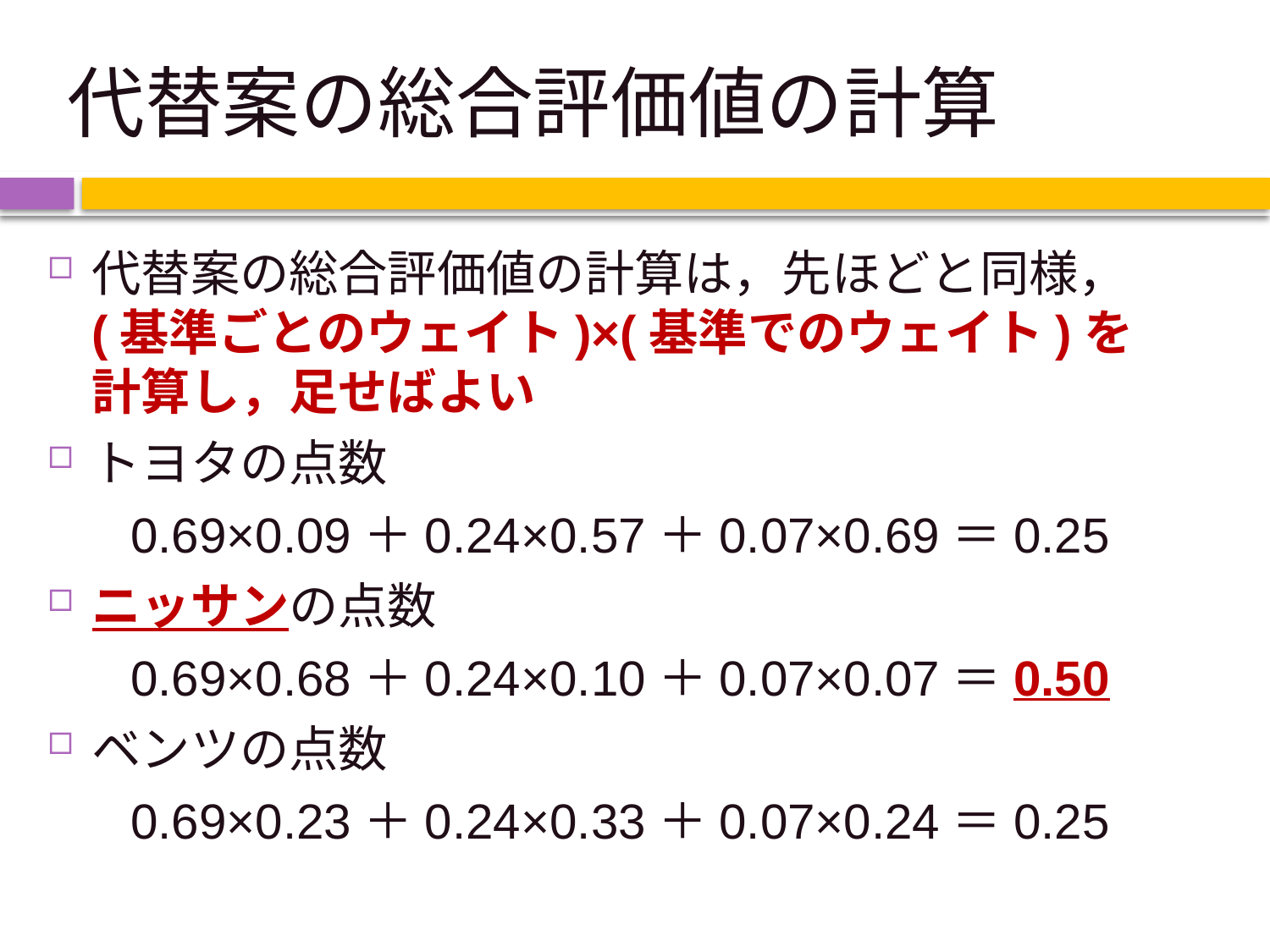

# 代替案の総合評価値の計算
代替案の総合評価値の計算は，先ほどと同様，　(基準ごとのウェイト)×(基準でのウェイト)を　計算し，足せばよい
トヨタの点数
　  0.69×0.09＋0.24×0.57＋0.07×0.69＝0.25
ニッサンの点数
　  0.69×0.68＋0.24×0.10＋0.07×0.07＝0.50
ベンツの点数
　  0.69×0.23＋0.24×0.33＋0.07×0.24＝0.25